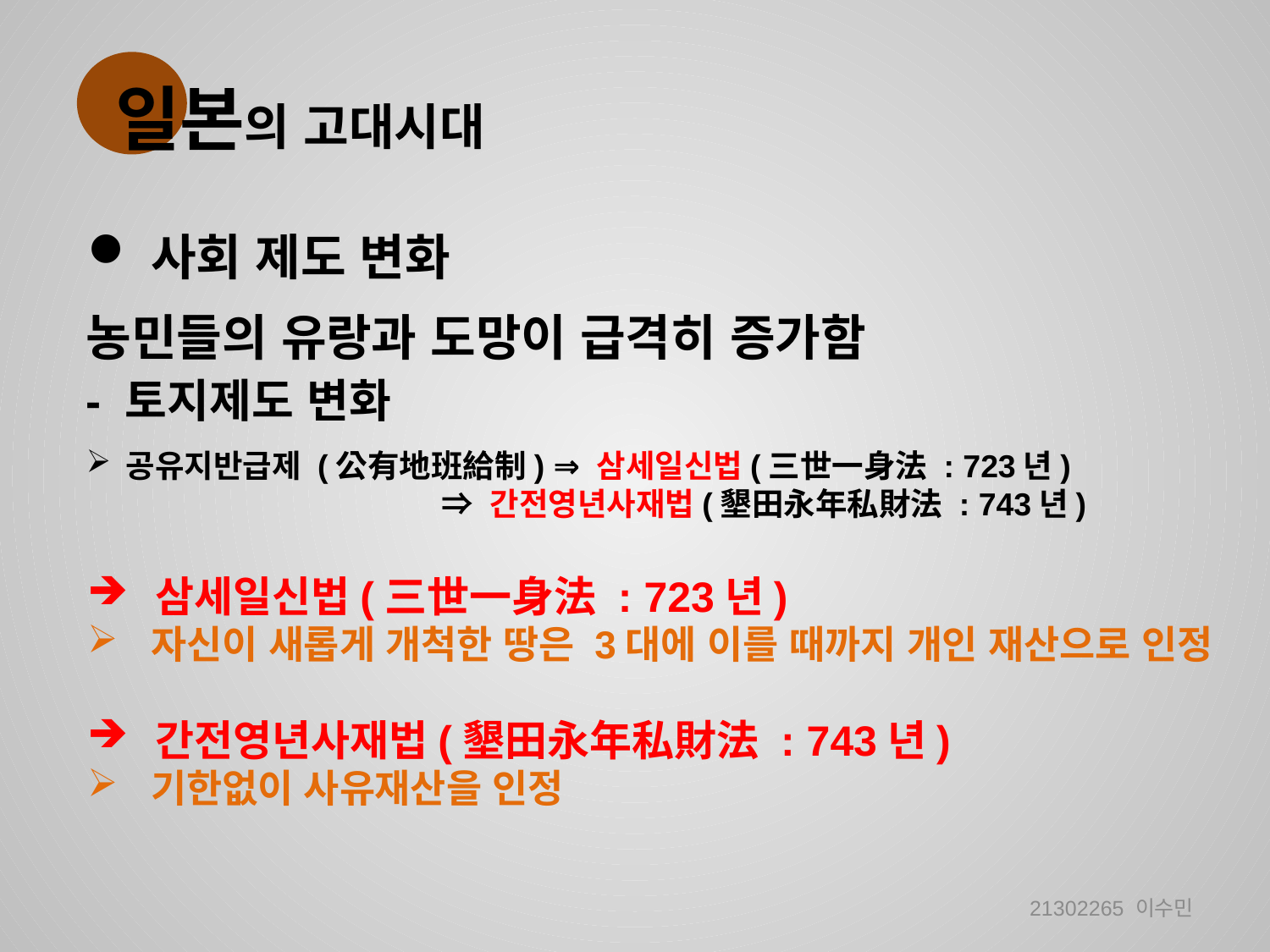

일본의 고대시대
사회 제도 변화
농민들의 유랑과 도망이 급격히 증가함
- 토지제도 변화
공유지반급제 (公有地班給制) ⇒ 삼세일신법(三世一身法 : 723년)
                                        ⇒ 간전영년사재법(墾田永年私財法 : 743년)
 삼세일신법(三世一身法 : 723년)
자신이 새롭게 개척한 땅은 3대에 이를 때까지 개인 재산으로 인정

 간전영년사재법(墾田永年私財法 : 743년)
기한없이 사유재산을 인정

21302265 이수민